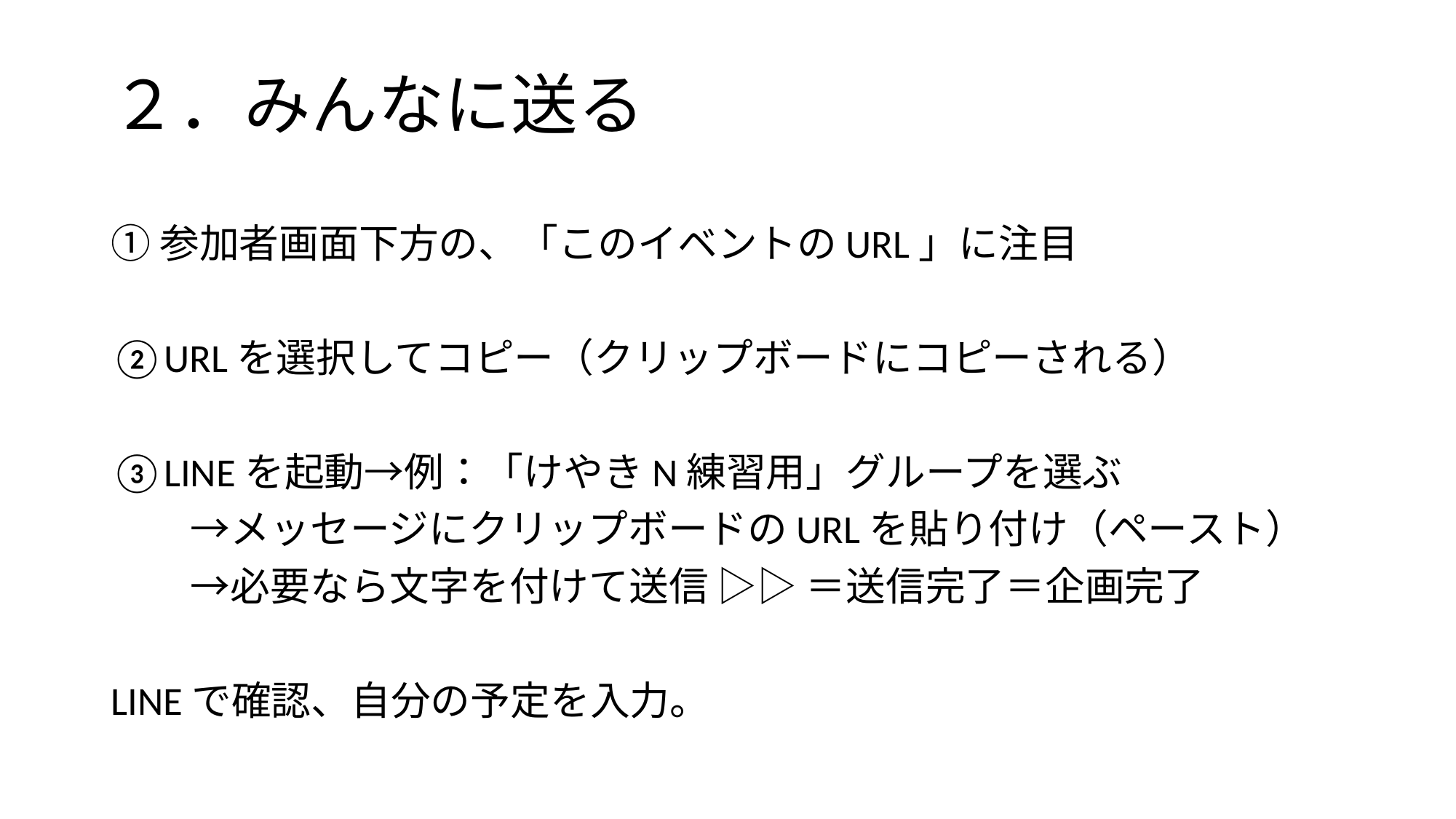

# ２．みんなに送る
①参加者画面下方の、「このイベントのURL」に注目

②URLを選択してコピー（クリップボードにコピーされる）

③LINEを起動→例：「けやきN練習用」グループを選ぶ
　　→メッセージにクリップボードのURLを貼り付け（ペースト）
　　→必要なら文字を付けて送信 ▷▷ ＝送信完了＝企画完了

LINEで確認、自分の予定を入力。